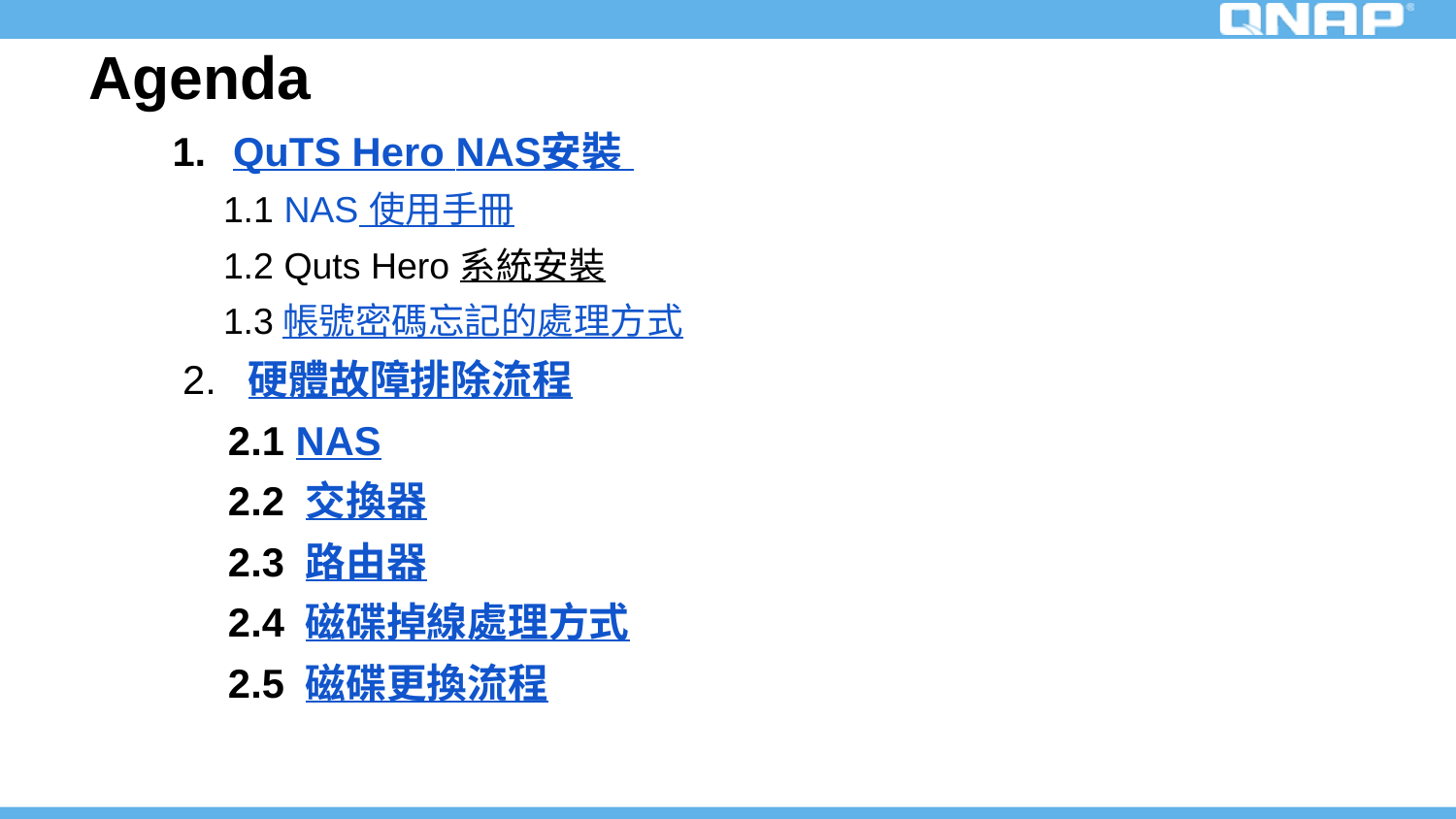

# Agenda
QuTS Hero NAS安裝
     1.1 NAS 使用手冊
     1.2 Quts Hero 系統安裝
     1.3帳號密碼忘記的處理方式
 2.  硬體故障排除流程
     2.1 NAS
     2.2 交換器
     2.3 路由器
     2.4 磁碟掉線處理方式
     2.5 磁碟更換流程